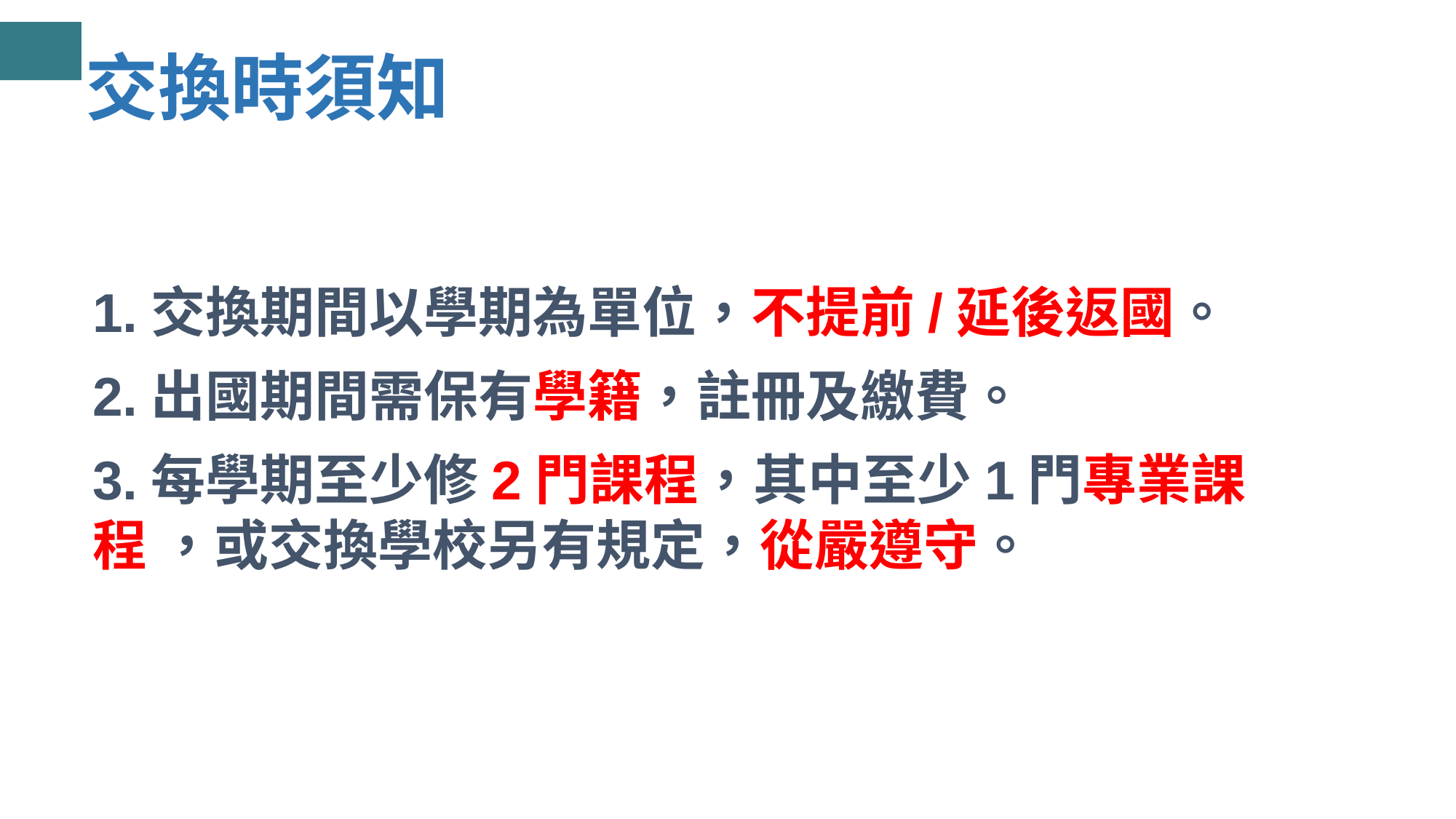

# 交換時須知
1.交換期間以學期為單位，不提前/延後返國。
2.出國期間需保有學籍，註冊及繳費。
3.每學期至少修2門課程，其中至少1門專業課程 ，或交換學校另有規定，從嚴遵守。